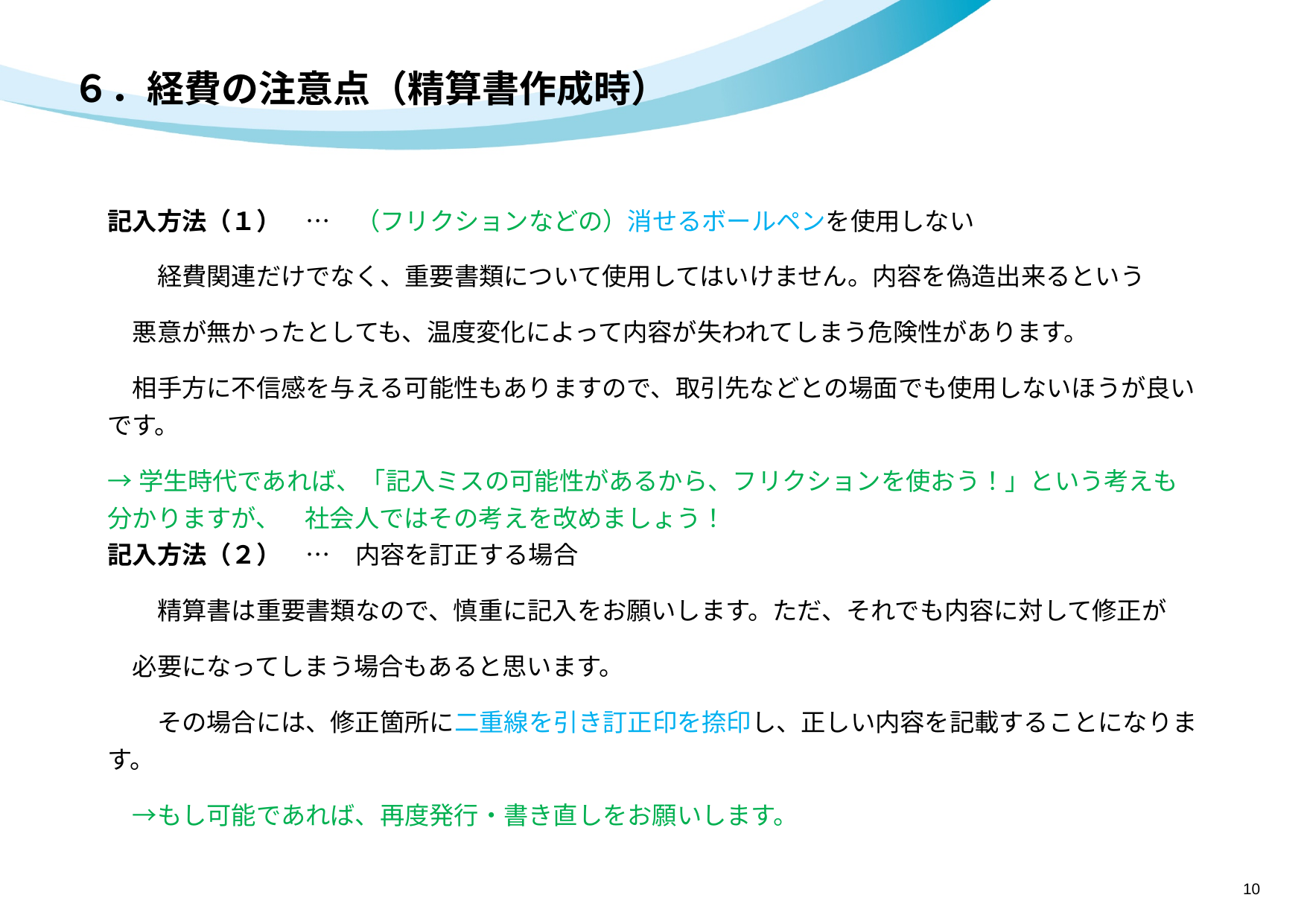

# ６．経費の注意点（精算書作成時）
記入方法（１）　…　（フリクションなどの）消せるボールペンを使用しない
　　経費関連だけでなく、重要書類について使用してはいけません。内容を偽造出来るという
　悪意が無かったとしても、温度変化によって内容が失われてしまう危険性があります。
　相手方に不信感を与える可能性もありますので、取引先などとの場面でも使用しないほうが良いです。
→学生時代であれば、「記入ミスの可能性があるから、フリクションを使おう！」という考えも分かりますが、　社会人ではその考えを改めましょう！
記入方法（２）　…　内容を訂正する場合
　　精算書は重要書類なので、慎重に記入をお願いします。ただ、それでも内容に対して修正が
　必要になってしまう場合もあると思います。
　　その場合には、修正箇所に二重線を引き訂正印を捺印し、正しい内容を記載することになります。
　→もし可能であれば、再度発行・書き直しをお願いします。
10